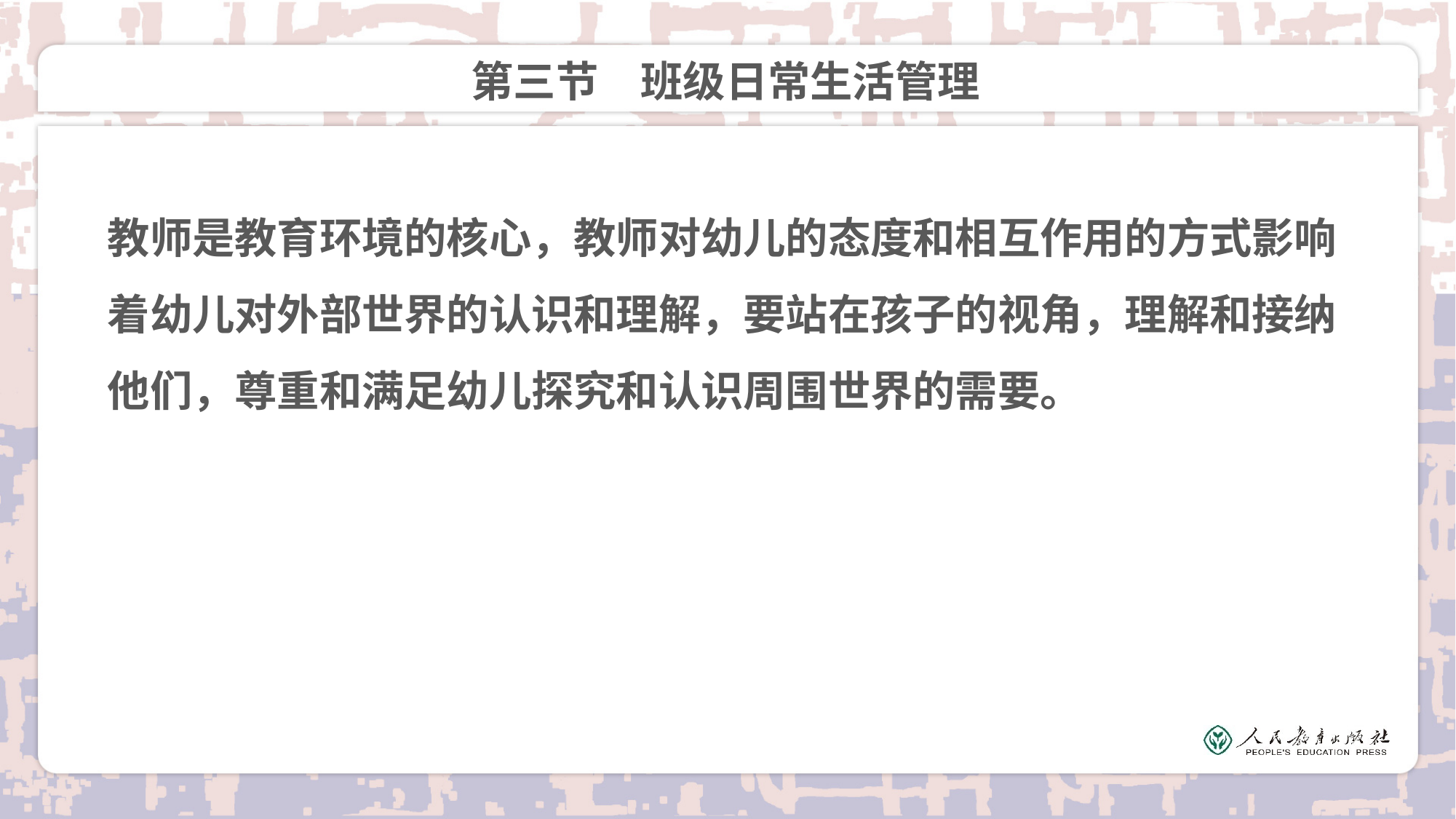

# 第三节　班级日常生活管理
教师是教育环境的核心，教师对幼儿的态度和相互作用的方式影响着幼儿对外部世界的认识和理解，要站在孩子的视角，理解和接纳他们，尊重和满足幼儿探究和认识周围世界的需要。